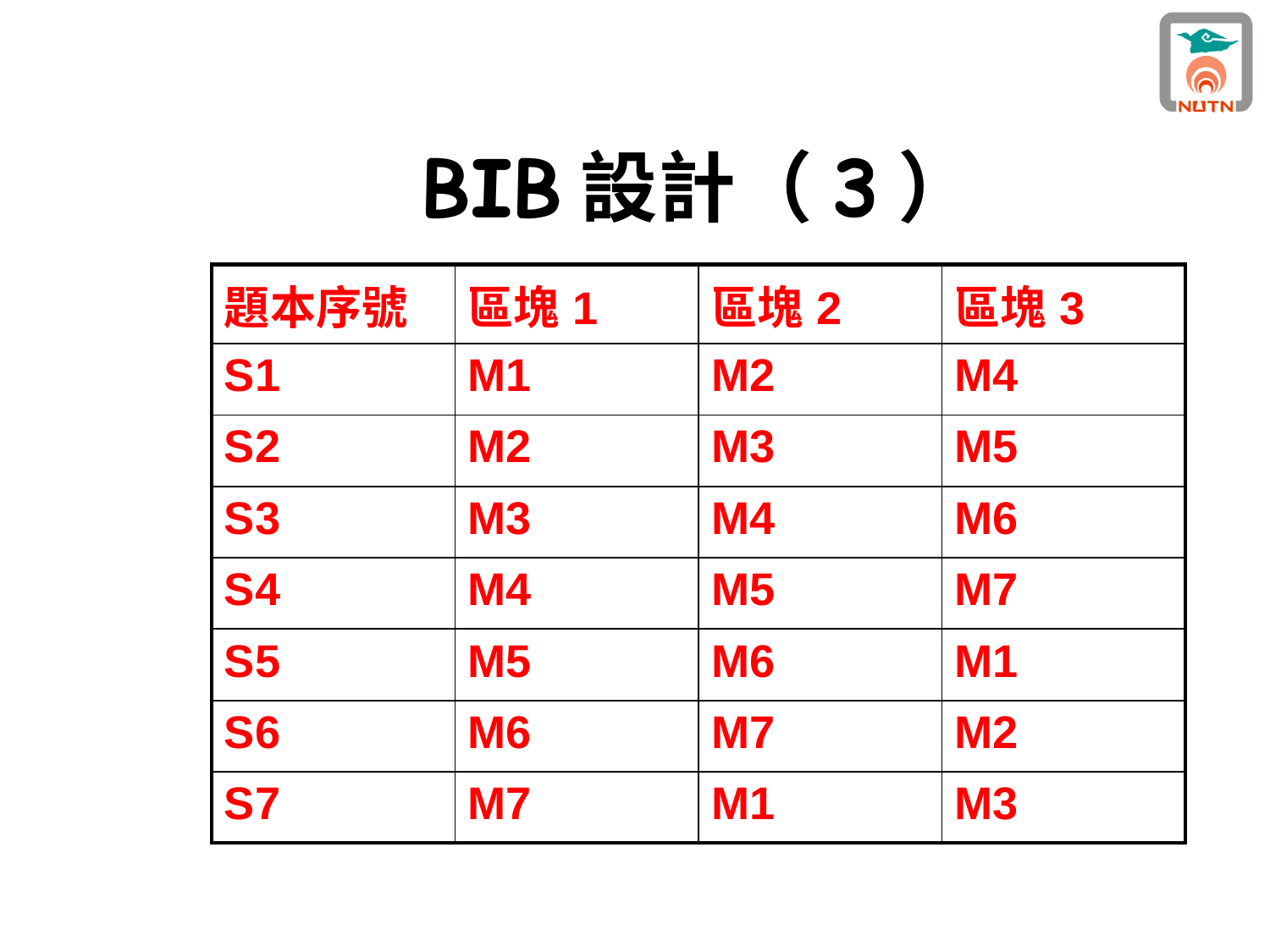

# BIB設計（3）
| 題本序號 | 區塊1 | 區塊2 | 區塊3 |
| --- | --- | --- | --- |
| S1 | M1 | M2 | M4 |
| S2 | M2 | M3 | M5 |
| S3 | M3 | M4 | M6 |
| S4 | M4 | M5 | M7 |
| S5 | M5 | M6 | M1 |
| S6 | M6 | M7 | M2 |
| S7 | M7 | M1 | M3 |